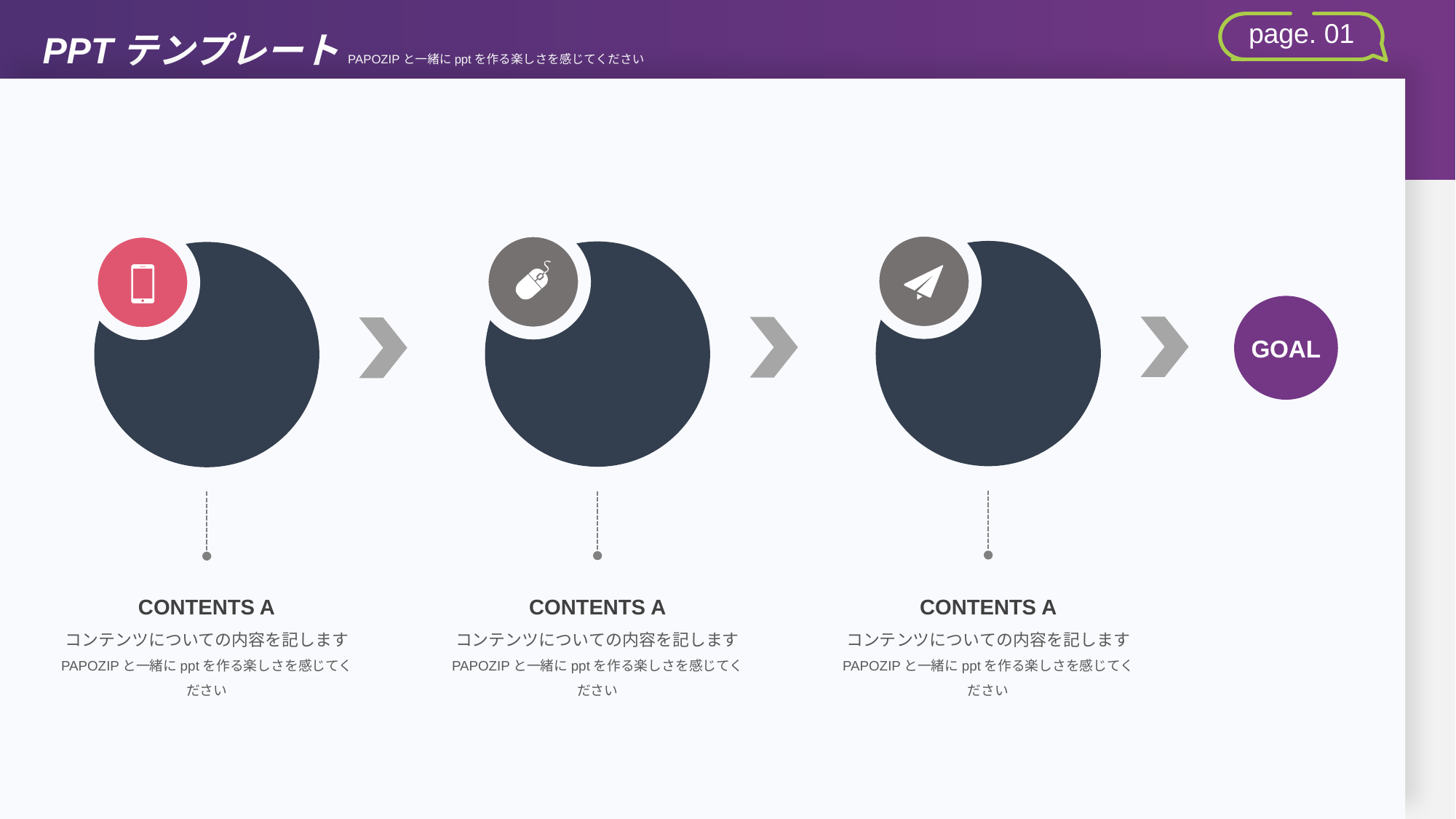

PPTテンプレートPAPOZIPと一緒にpptを作る楽しさを感じてください
page. 01

GOAL

CONTENTS A
コンテンツについての内容を記します
PAPOZIPと一緒にpptを作る楽しさを感じてください
CONTENTS A
コンテンツについての内容を記します
PAPOZIPと一緒にpptを作る楽しさを感じてください
CONTENTS A
コンテンツについての内容を記します
PAPOZIPと一緒にpptを作る楽しさを感じてください